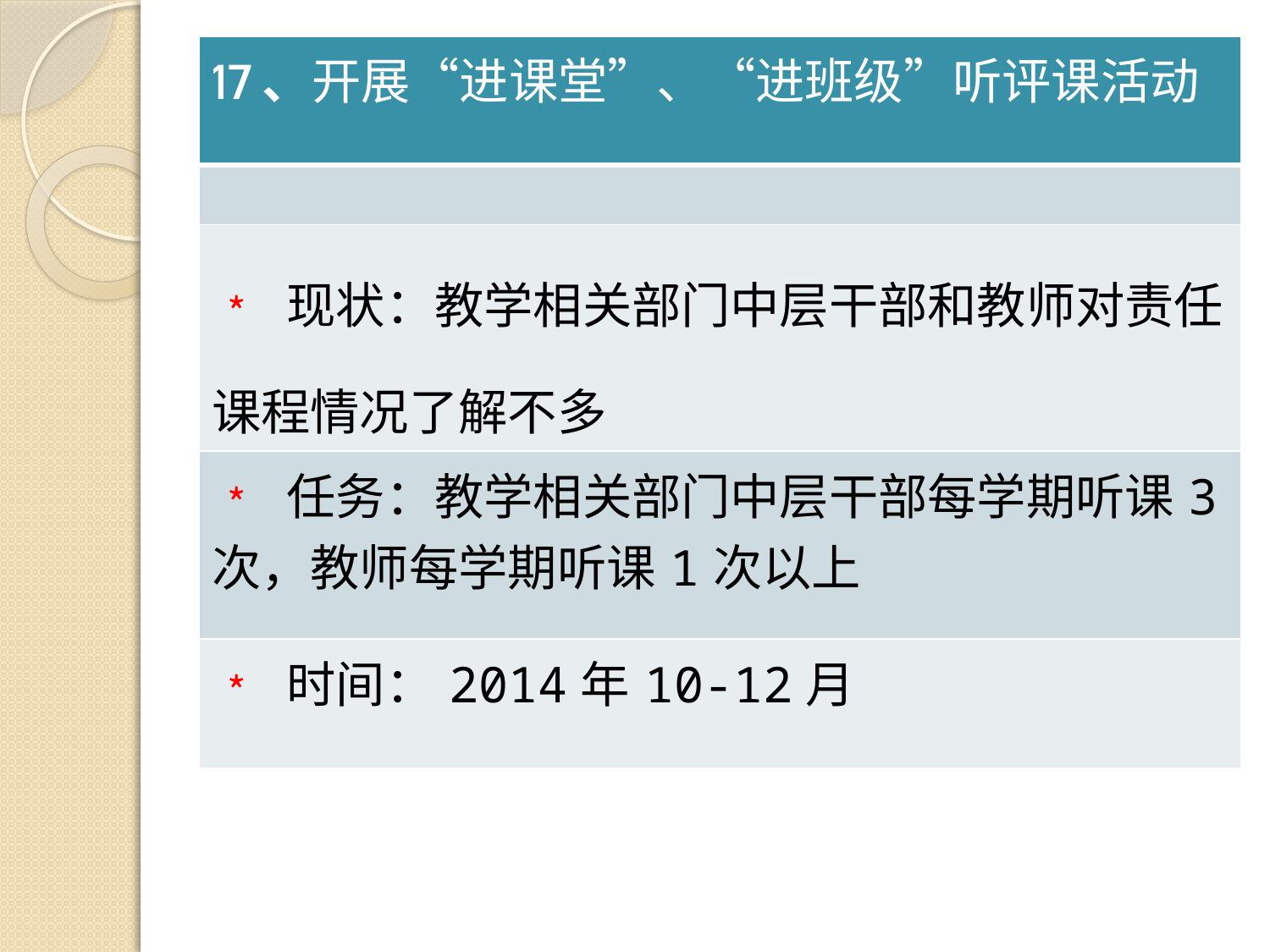

| 17、开展“进课堂”、“进班级”听评课活动 |
| --- |
|  |
| ﹡ 现状：教学相关部门中层干部和教师对责任课程情况了解不多 |
| ﹡ 任务：教学相关部门中层干部每学期听课3次，教师每学期听课1次以上 |
| ﹡ 时间：2014年10-12月 |
#